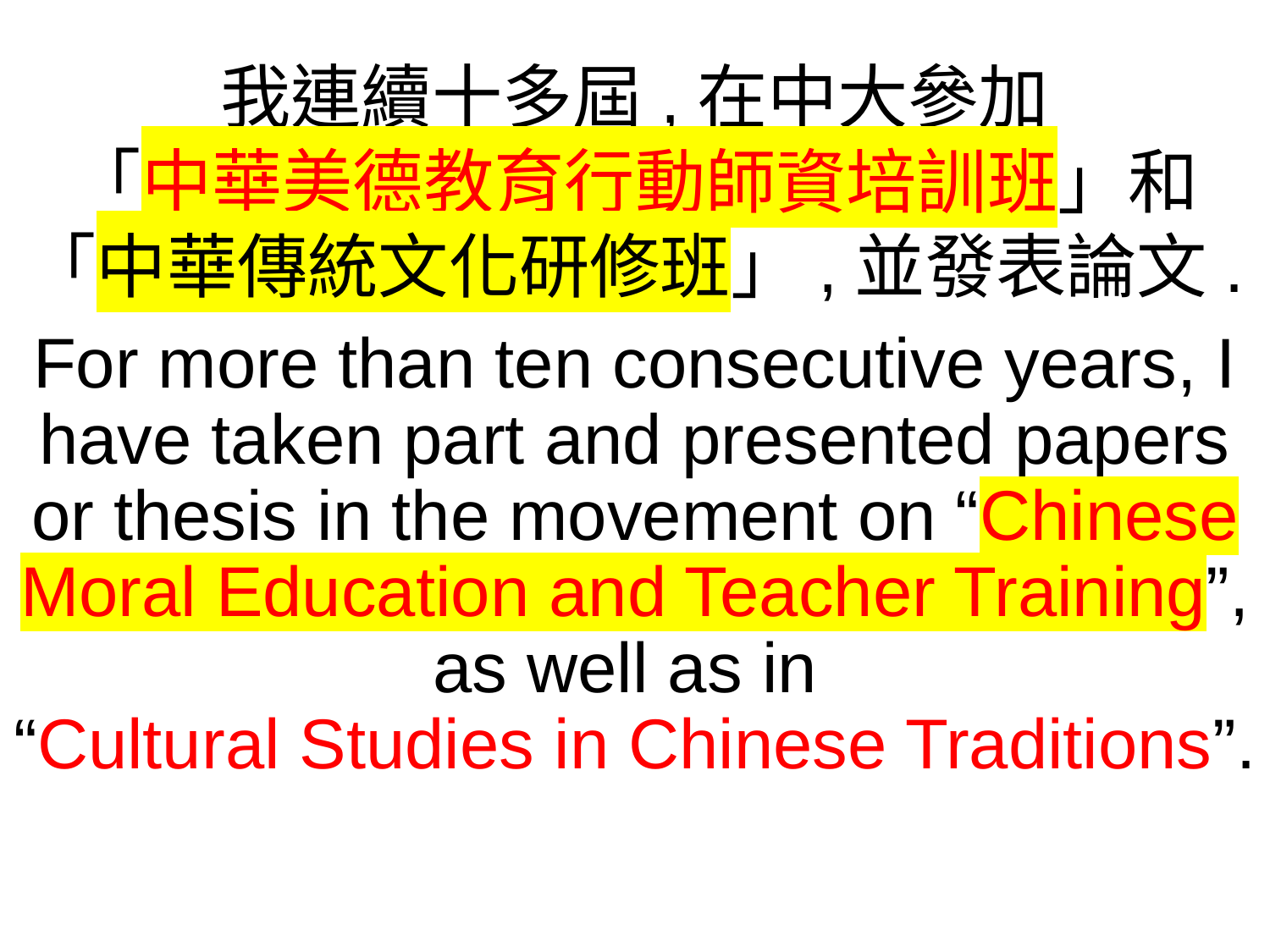

我連續十多屆,在中大參加
「中華美德教育行動師資培訓班」和
「中華傳統文化研修班」,並發表論文.
For more than ten consecutive years, I have taken part and presented papers or thesis in the movement on “Chinese Moral Education and Teacher Training”, as well as in
“Cultural Studies in Chinese Traditions”.